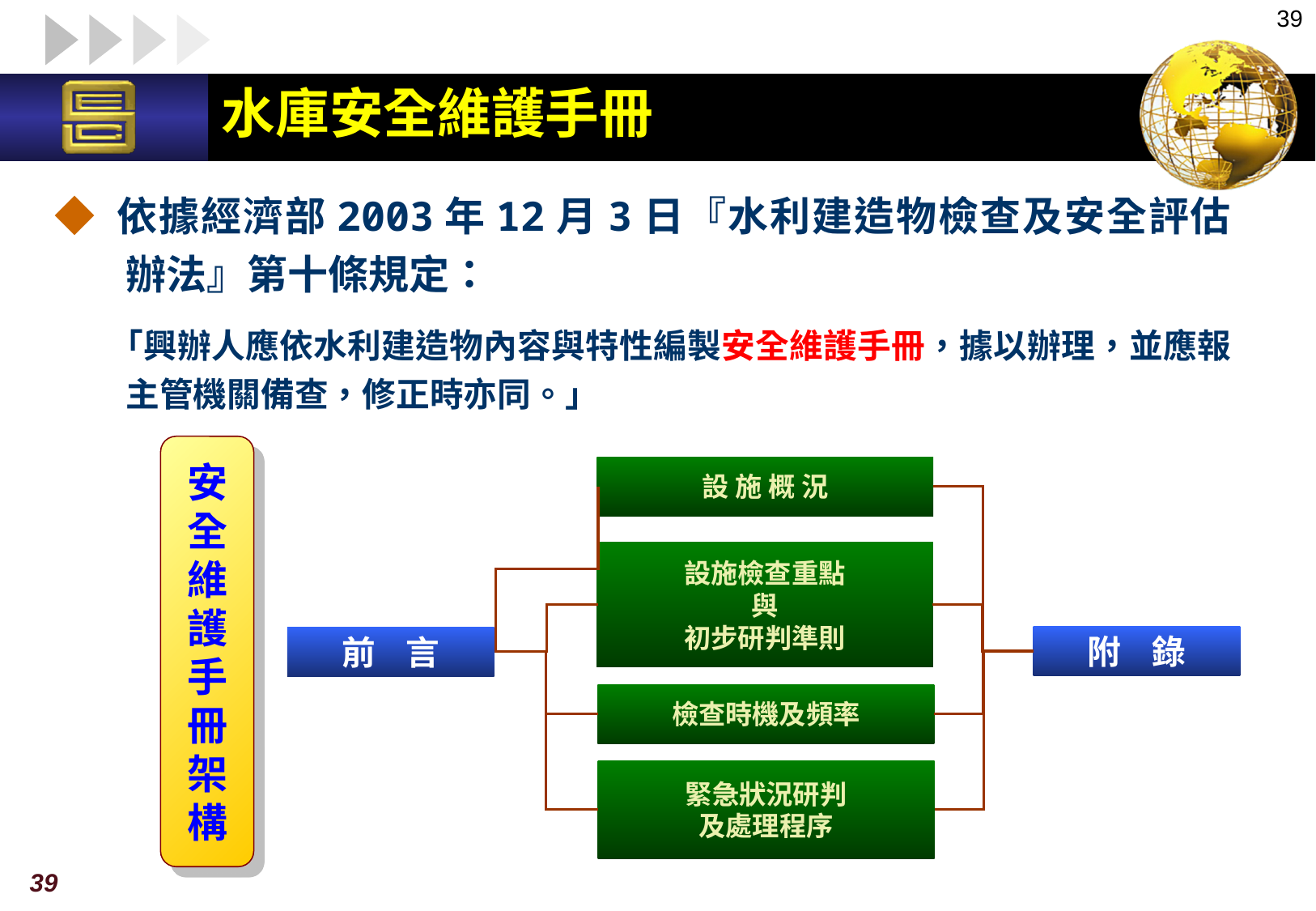

39

水庫安全維護手冊
◆ 依據經濟部2003年12月3日『水利建造物檢查及安全評估辦法』第十條規定：
      「興辦人應依水利建造物內容與特性編製安全維護手冊，據以辦理，並應報主管機關備查，修正時亦同。」
安全維護手冊架構
設 施 概 況
設施檢查重點
與
初步研判準則
附    錄
前    言
檢查時機及頻率
緊急狀況研判
及處理程序
39